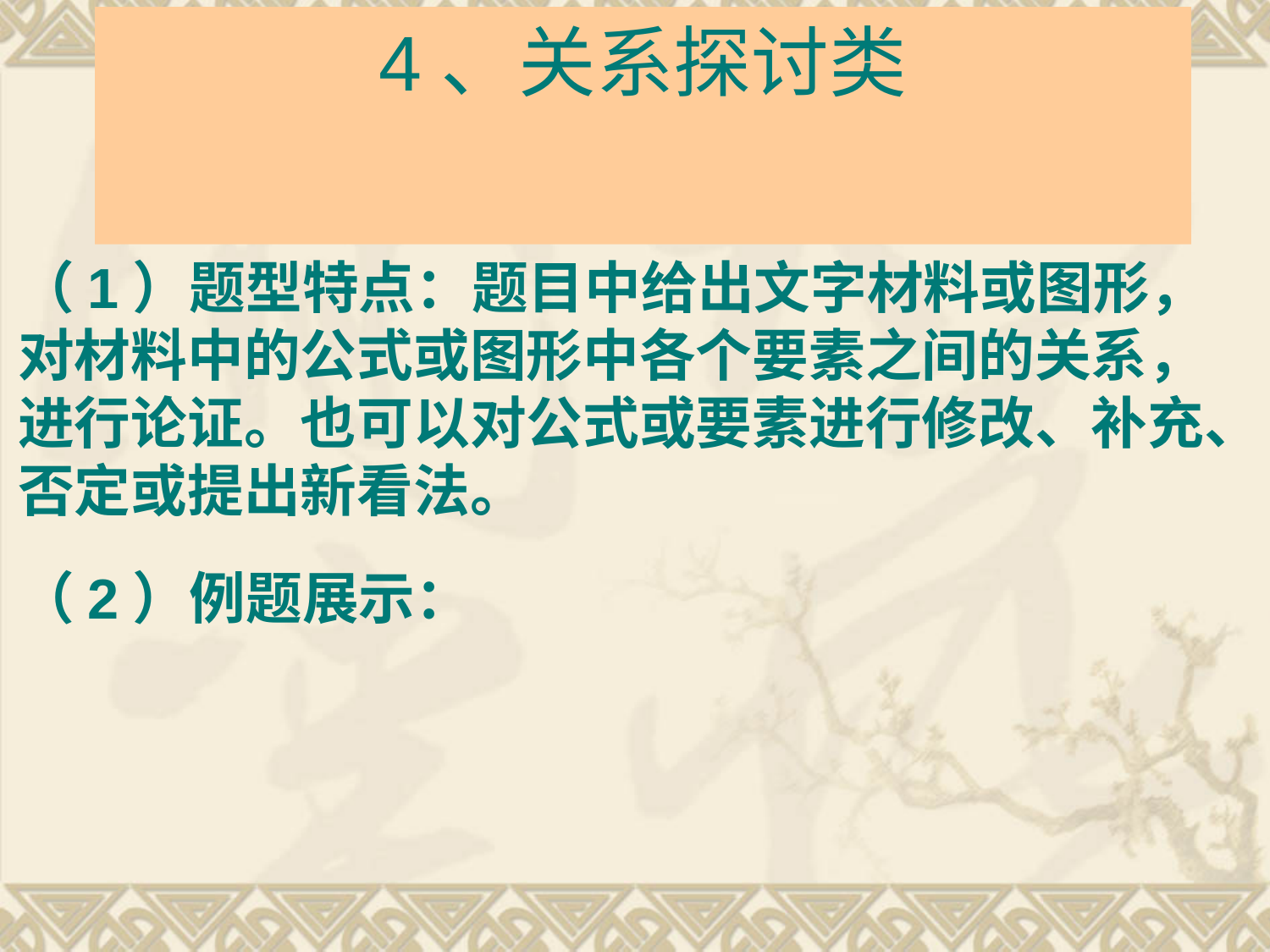

4、关系探讨类

（1）题型特点：题目中给出文字材料或图形，对材料中的公式或图形中各个要素之间的关系，进行论证。也可以对公式或要素进行修改、补充、否定或提出新看法。
（2）例题展示：